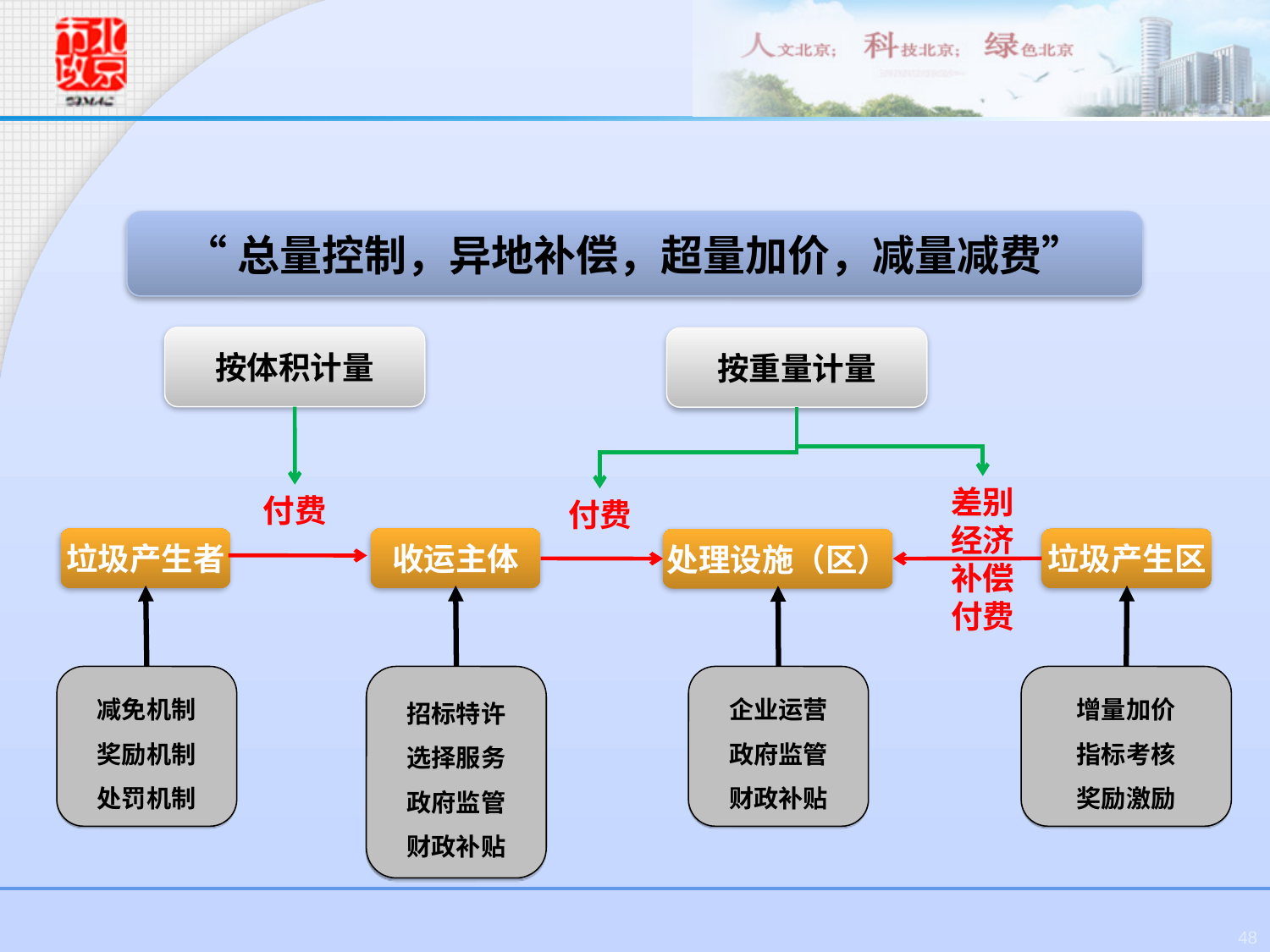

“总量控制，异地补偿，超量加价，减量减费”
按体积计量
按重量计量
差别经济补偿付费
付费
付费
垃圾产生者
收运主体
垃圾产生区
处理设施（区）
减免机制
奖励机制
处罚机制
招标特许
选择服务
政府监管
财政补贴
企业运营
政府监管
财政补贴
增量加价
指标考核
奖励激励
48